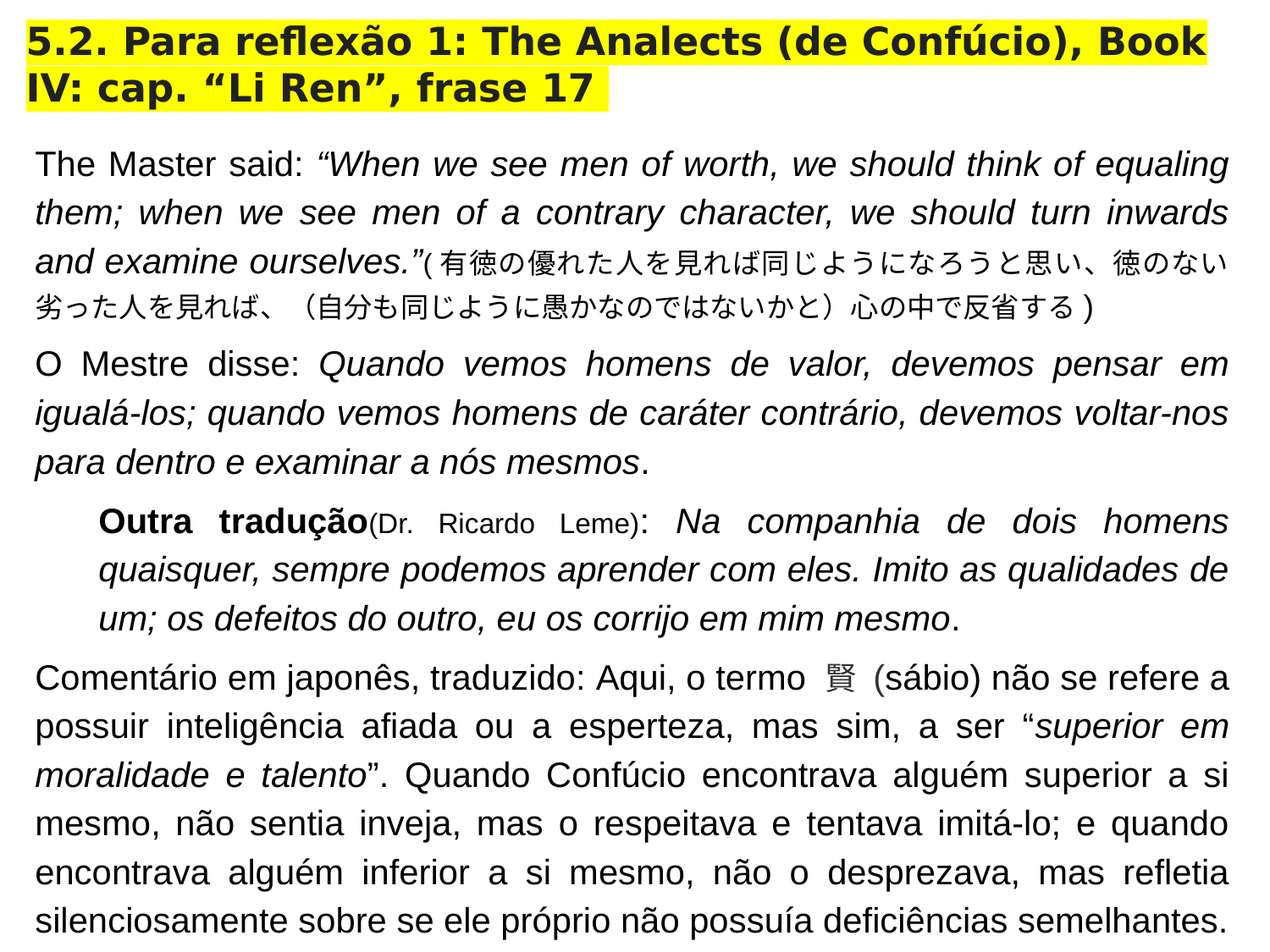

5.2. Para reflexão 1: The Analects (de Confúcio), Book IV: cap. “Li Ren”, frase 17
The Master said: “When we see men of worth, we should think of equaling them; when we see men of a contrary character, we should turn inwards and examine ourselves.”(有徳の優れた人を見れば同じようになろうと思い、徳のない劣った人を見れば、（自分も同じように愚かなのではないかと）心の中で反省する)
O Mestre disse: Quando vemos homens de valor, devemos pensar em igualá-los; quando vemos homens de caráter contrário, devemos voltar-nos para dentro e examinar a nós mesmos.
Outra tradução(Dr. Ricardo Leme): Na companhia de dois homens quaisquer, sempre podemos aprender com eles. Imito as qualidades de um; os defeitos do outro, eu os corrijo em mim mesmo.
Comentário em japonês, traduzido: Aqui, o termo 賢 (sábio) não se refere a possuir inteligência afiada ou a esperteza, mas sim, a ser “superior em moralidade e talento”. Quando Confúcio encontrava alguém superior a si mesmo, não sentia inveja, mas o respeitava e tentava imitá-lo; e quando encontrava alguém inferior a si mesmo, não o desprezava, mas refletia silenciosamente sobre se ele próprio não possuía deficiências semelhantes.